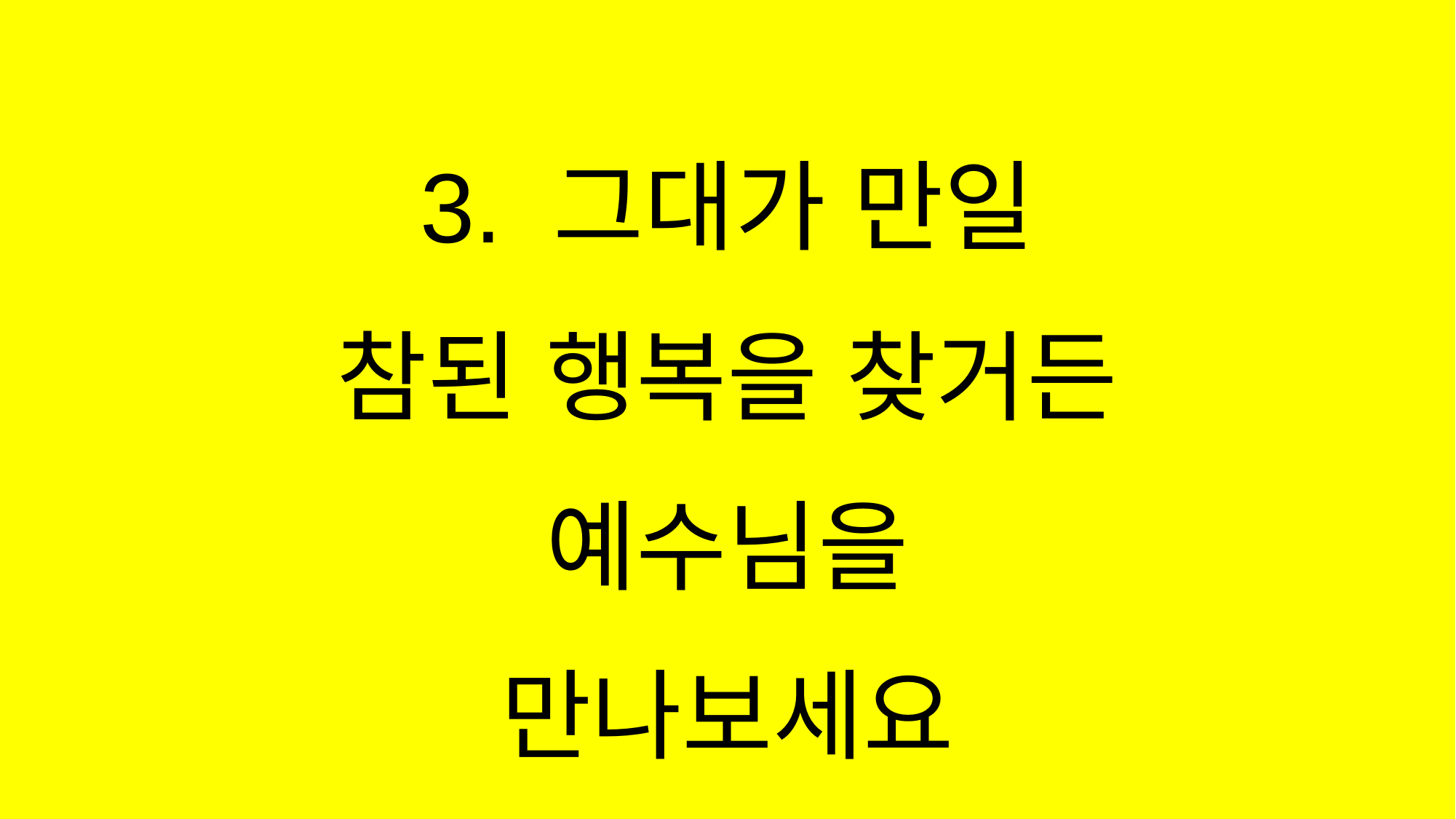

#
3. 그대가 만일

참된 행복을 찾거든

예수님을

만나보세요